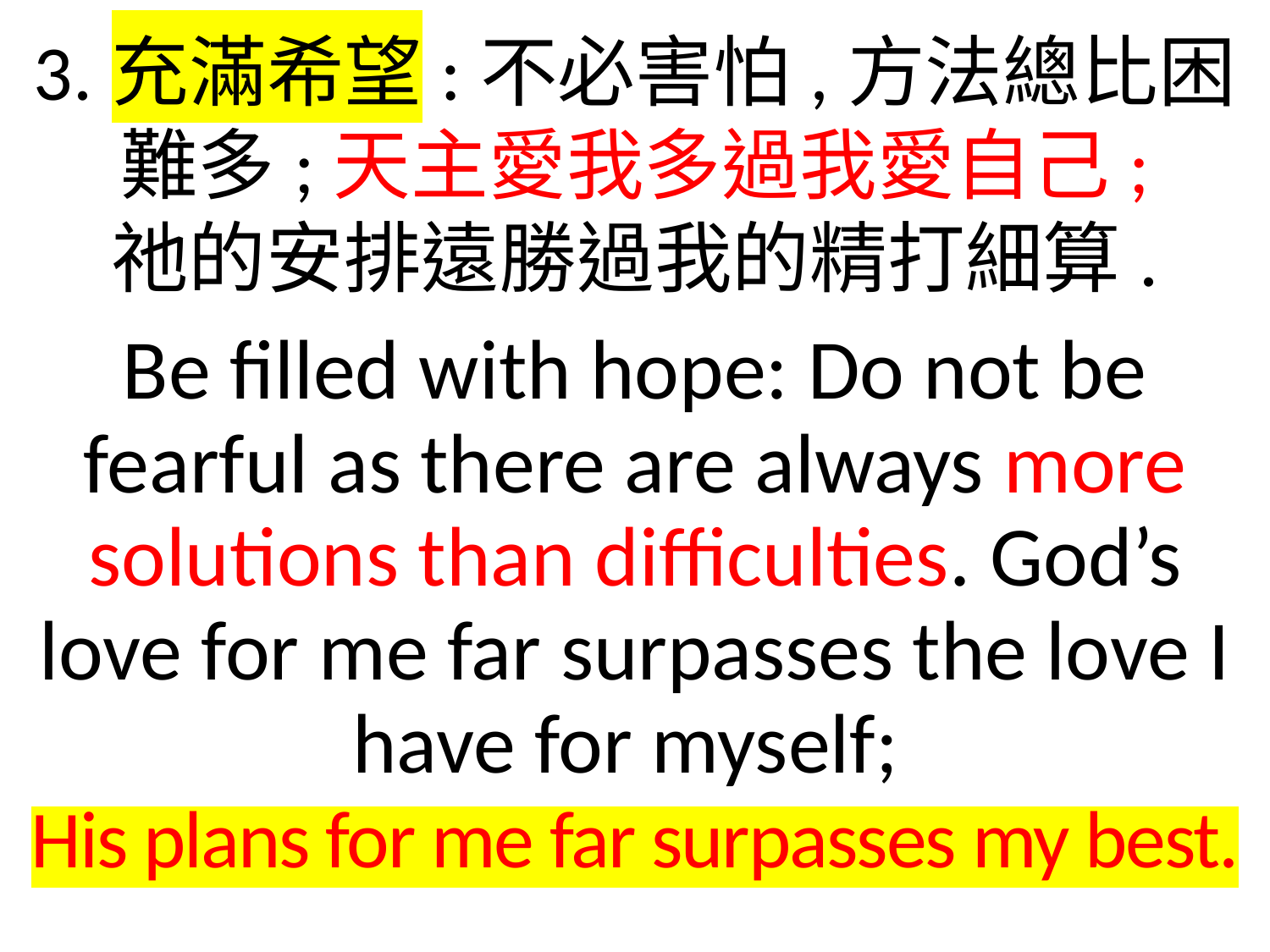

3.充滿希望:不必害怕,方法總比困難多;天主愛我多過我愛自己;
祂的安排遠勝過我的精打細算.
Be filled with hope: Do not be fearful as there are always more solutions than difficulties. God’s love for me far surpasses the love I have for myself;
His plans for me far surpasses my best.